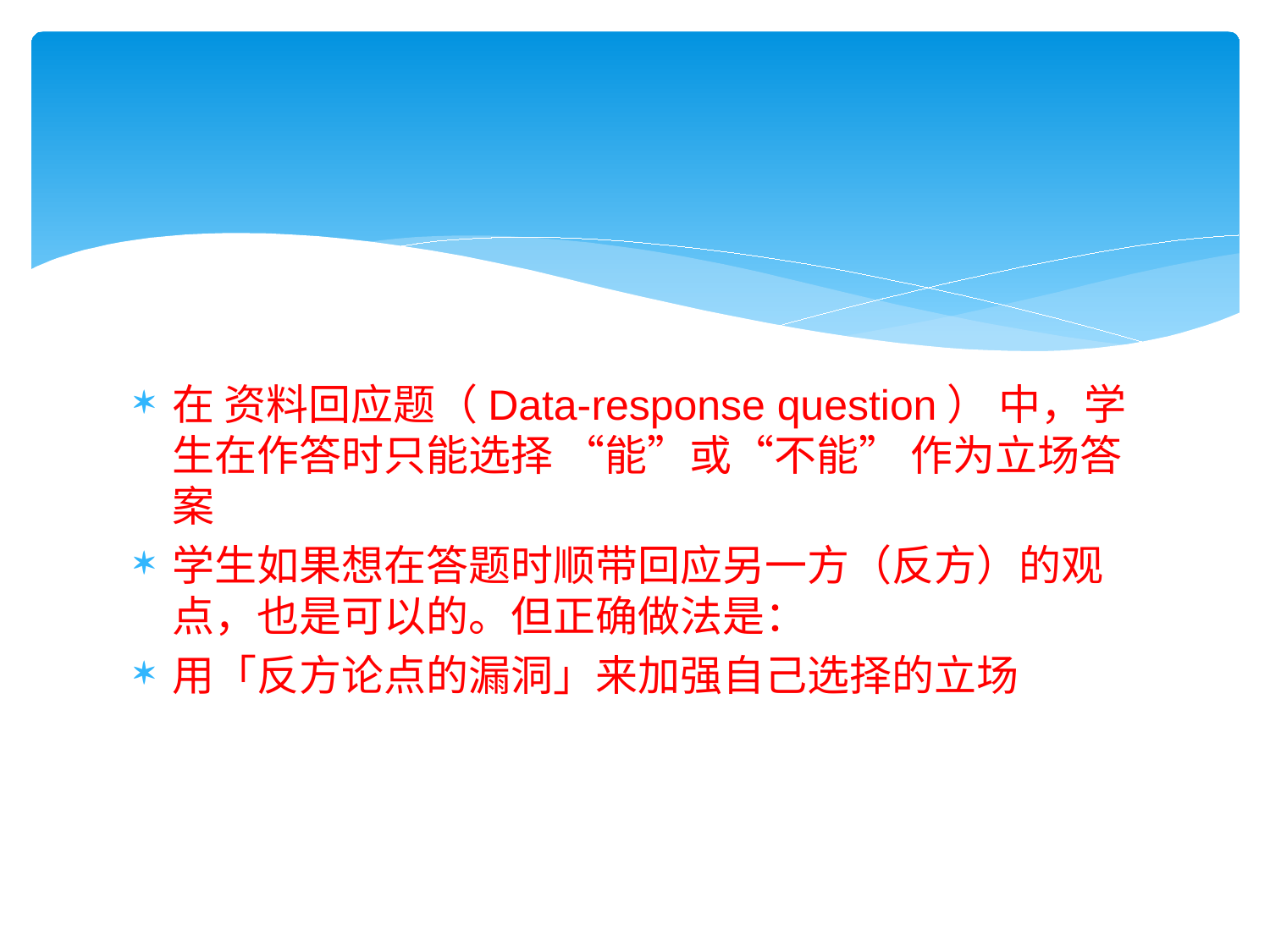

#
在 资料回应题（Data-response question） 中，学生在作答时只能选择 “能”或“不能” 作为立场答案
学生如果想在答题时顺带回应另一方（反方）的观点，也是可以的。但正确做法是：
用「反方论点的漏洞」来加强自己选择的立场